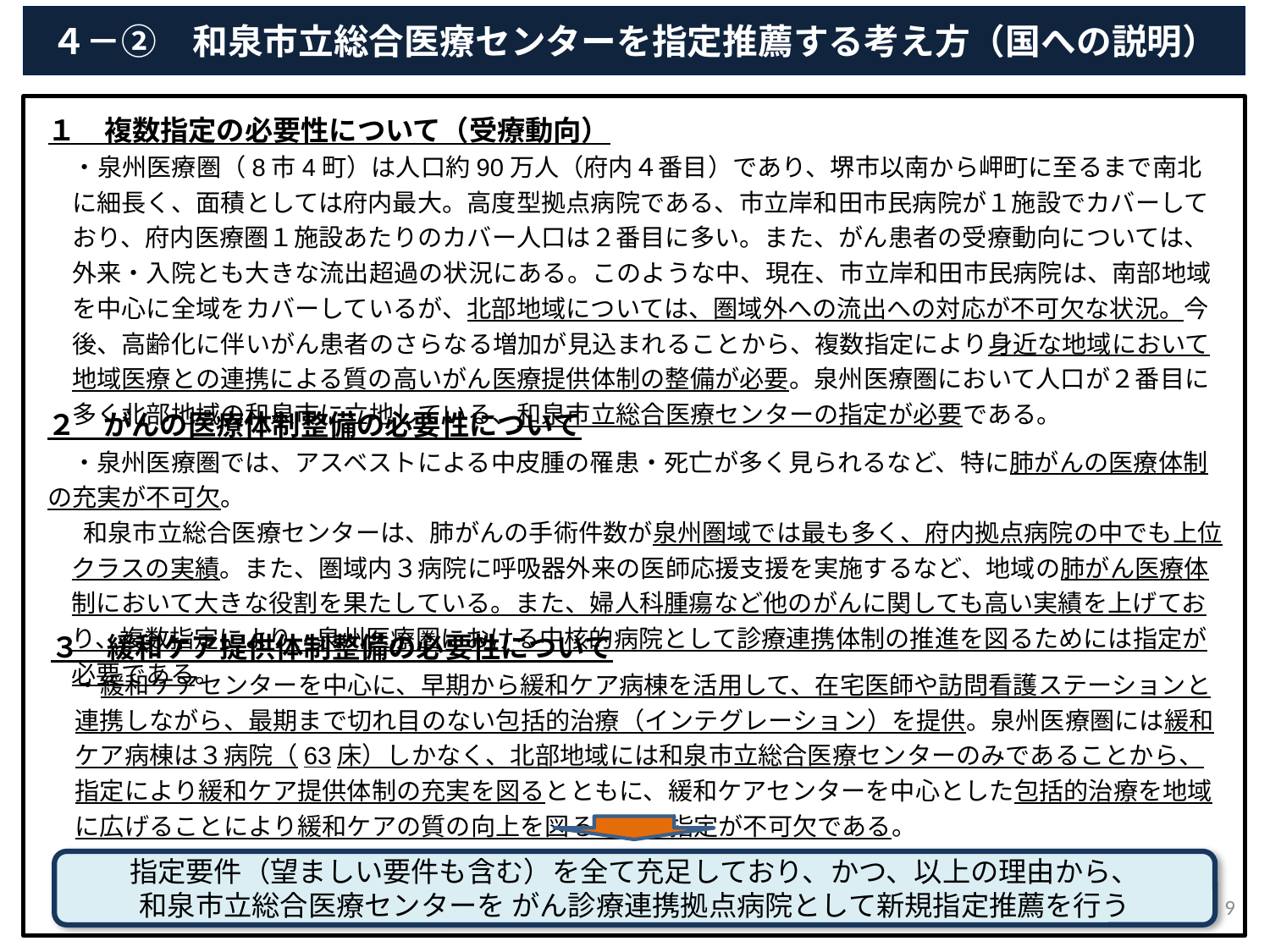

４－②　和泉市立総合医療センターを指定推薦する考え方（国への説明）

１　複数指定の必要性について（受療動向）
　・泉州医療圏（8市4町）は人口約90万人（府内４番目）であり、堺市以南から岬町に至るまで南北に細長く、面積としては府内最大。高度型拠点病院である、市立岸和田市民病院が１施設でカバーしており、府内医療圏１施設あたりのカバー人口は２番目に多い。また、がん患者の受療動向については、外来・入院とも大きな流出超過の状況にある。このような中、現在、市立岸和田市民病院は、南部地域を中心に全域をカバーしているが、北部地域については、圏域外への流出への対応が不可欠な状況。今後、高齢化に伴いがん患者のさらなる増加が見込まれることから、複数指定により身近な地域において地域医療との連携による質の高いがん医療提供体制の整備が必要。泉州医療圏において人口が２番目に多く北部地域の和泉市に立地している、和泉市立総合医療センターの指定が必要である。
２　がんの医療体制整備の必要性について
　・泉州医療圏では、アスベストによる中皮腫の罹患・死亡が多く見られるなど、特に肺がんの医療体制の充実が不可欠。
　  和泉市立総合医療センターは、肺がんの手術件数が泉州圏域では最も多く、府内拠点病院の中でも上位クラスの実績。また、圏域内３病院に呼吸器外来の医師応援支援を実施するなど、地域の肺がん医療体制において大きな役割を果たしている。また、婦人科腫瘍など他のがんに関しても高い実績を上げており、複数指定により、泉州医療圏における中核的病院として診療連携体制の推進を図るためには指定が必要である。
３　緩和ケア提供体制整備の必要性について
　・緩和ケアセンターを中心に、早期から緩和ケア病棟を活用して、在宅医師や訪問看護ステーションと連携しながら、最期まで切れ目のない包括的治療（インテグレーション）を提供。泉州医療圏には緩和ケア病棟は３病院（63床）しかなく、北部地域には和泉市立総合医療センターのみであることから、指定により緩和ケア提供体制の充実を図るとともに、緩和ケアセンターを中心とした包括的治療を地域に広げることにより緩和ケアの質の向上を図るには、指定が不可欠である。

指定要件（望ましい要件も含む）を全て充足しており、かつ、以上の理由から、
和泉市立総合医療センターを がん診療連携拠点病院として新規指定推薦を行う
9